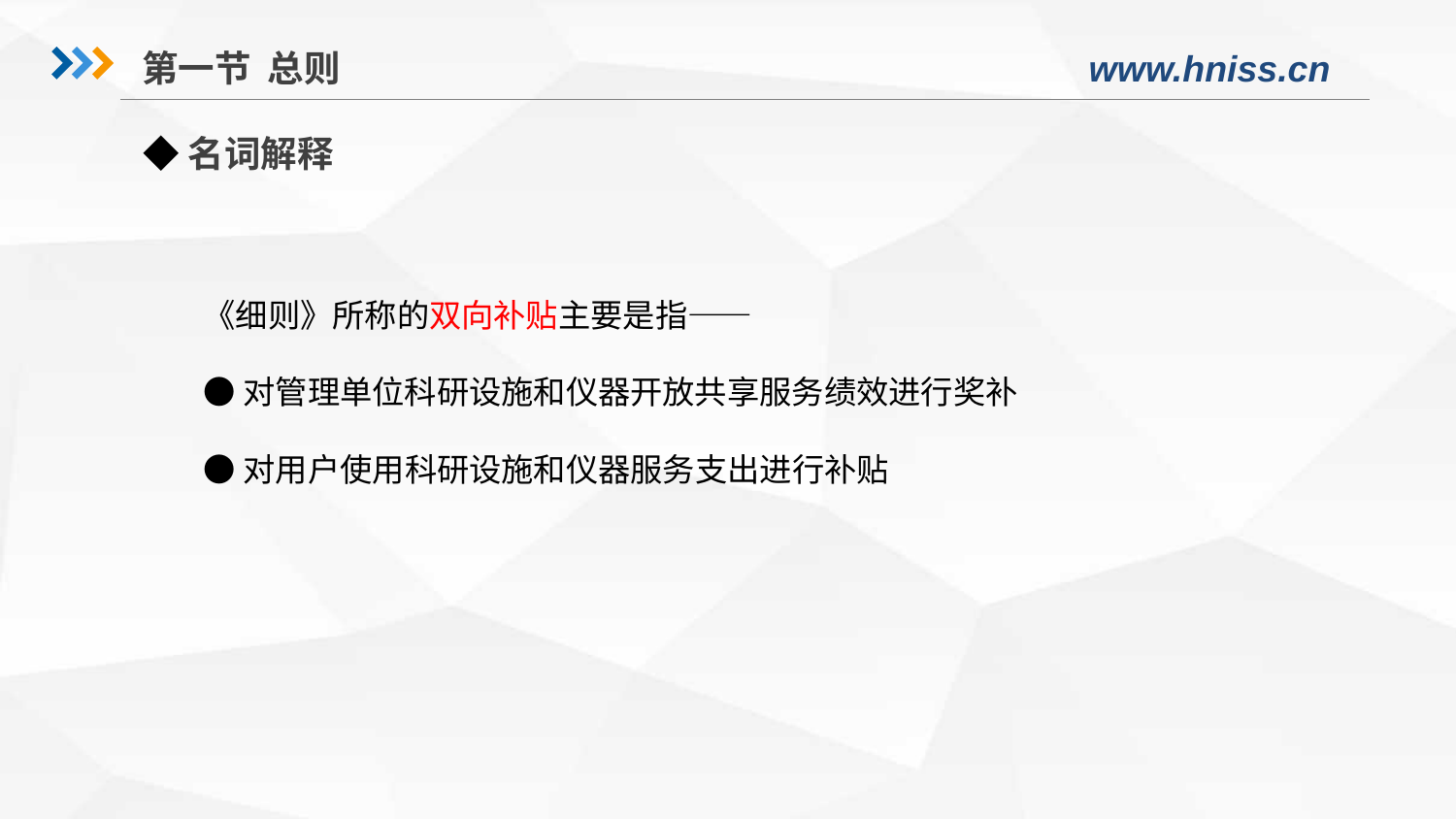

第一节  总则

◆名词解释
《细则》所称的双向补贴主要是指——
●对管理单位科研设施和仪器开放共享服务绩效进行奖补
●对用户使用科研设施和仪器服务支出进行补贴